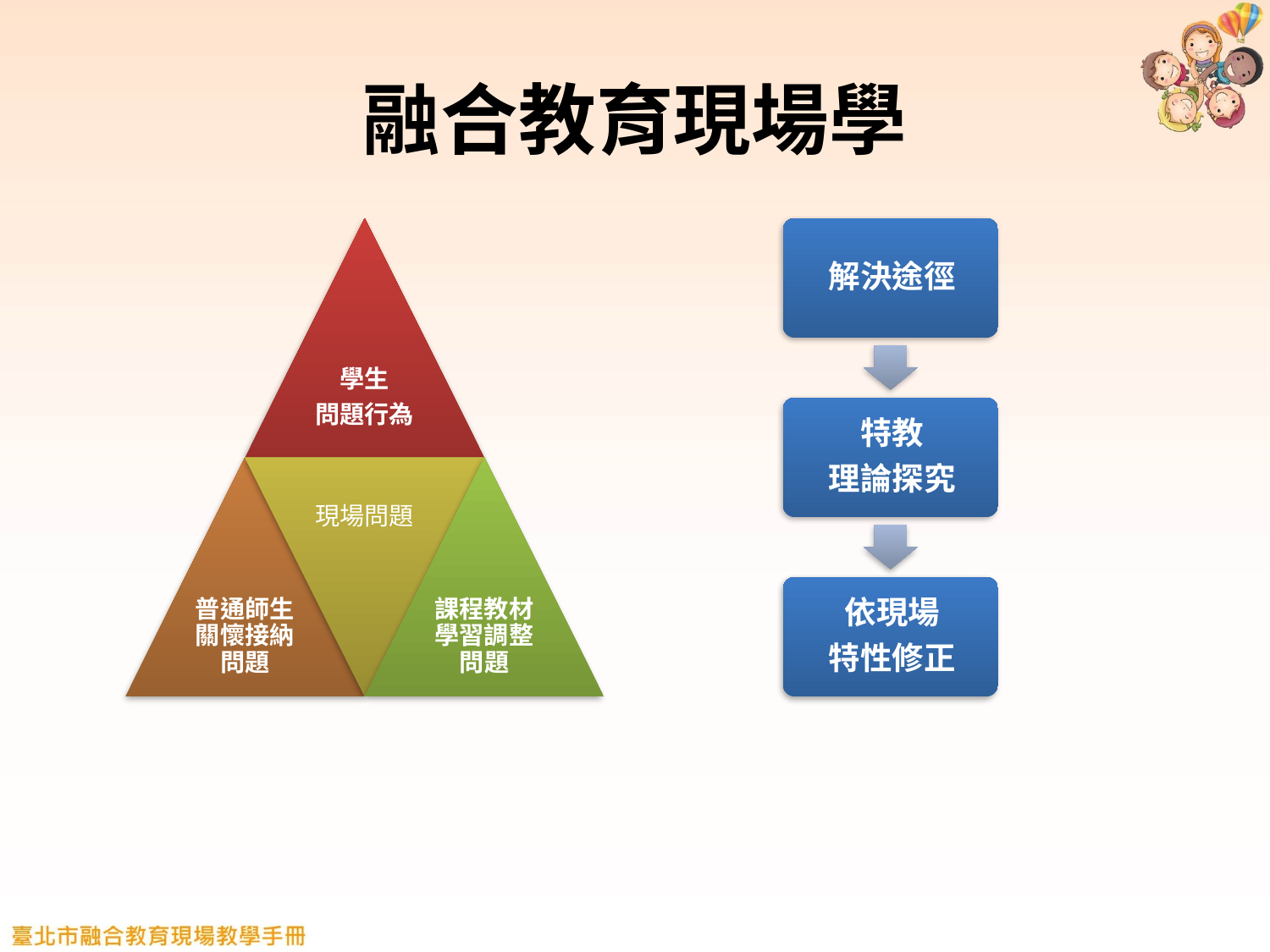

# 融合教育現場學
學生
問題行為
普通師生關懷接納問題
現場問題
課程教材學習調整問題
解決途徑

特教
理論探究

依現場
特性修正